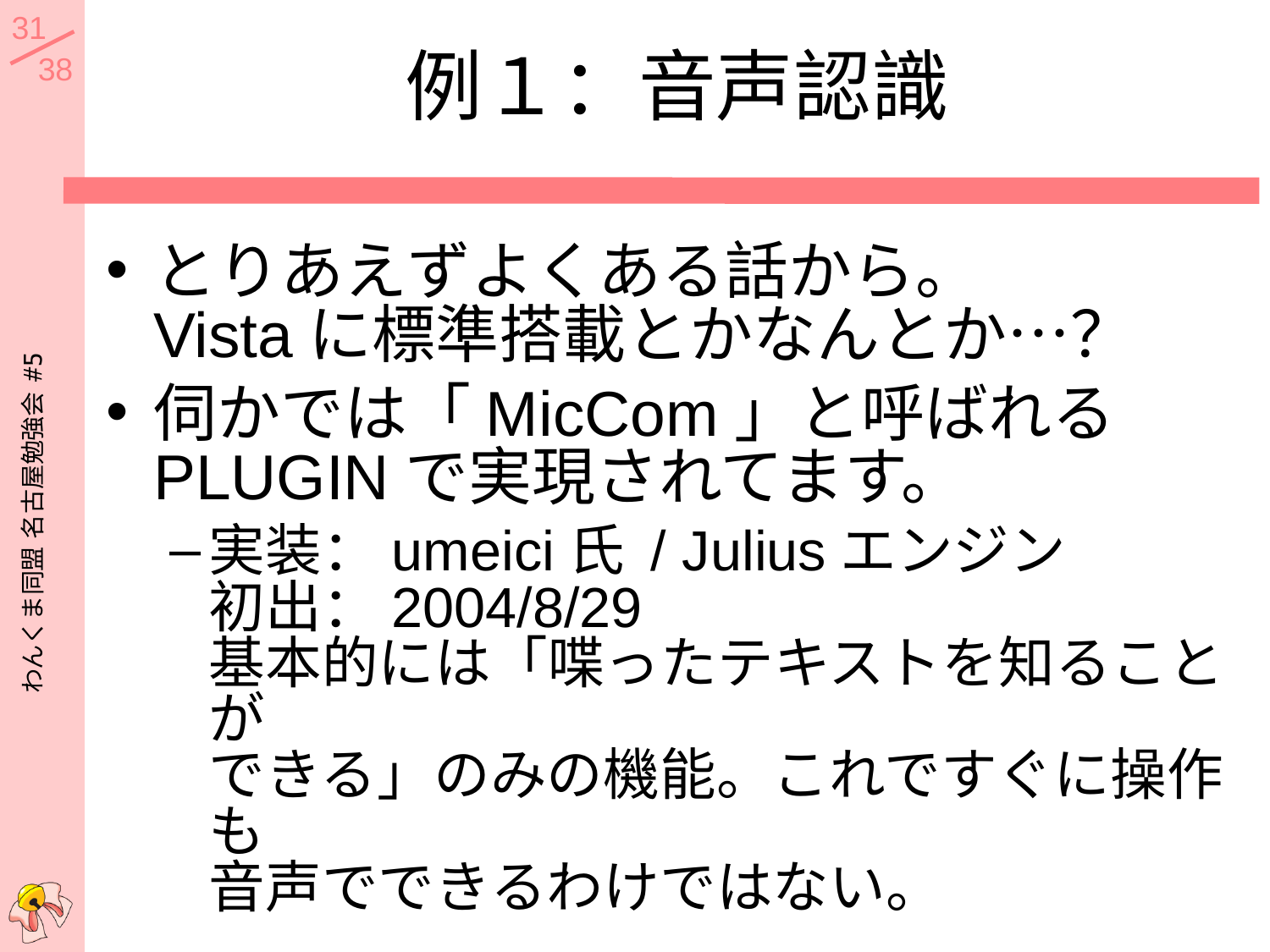

# 例１：音声認識
とりあえずよくある話から。
Vistaに標準搭載とかなんとか…？
伺かでは「MicCom」と呼ばれる
PLUGINで実現されてます。
実装：umeici氏 / Juliusエンジン
初出：2004/8/29
基本的には「喋ったテキストを知ることが
できる」のみの機能。これですぐに操作も
音声でできるわけではない。
わんくま同盟 名古屋勉強会 #5